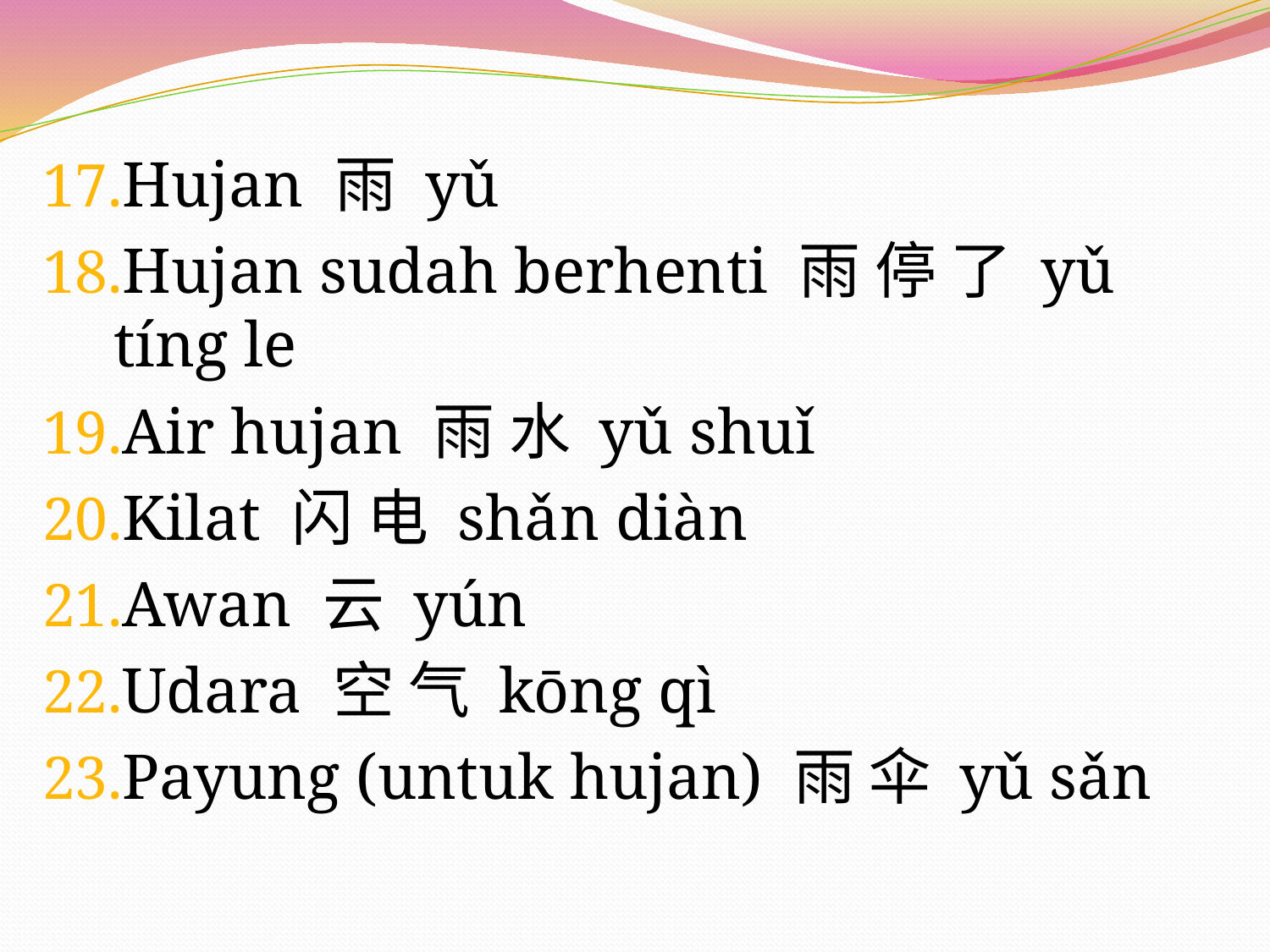

Hujan 雨 yǔ
Hujan sudah berhenti 雨 停 了 yǔ tíng le
Air hujan 雨 水 yǔ shuǐ
Kilat 闪 电 shǎn diàn
Awan 云 yún
Udara 空 气 kōng qì
Payung (untuk hujan) 雨 伞 yǔ sǎn